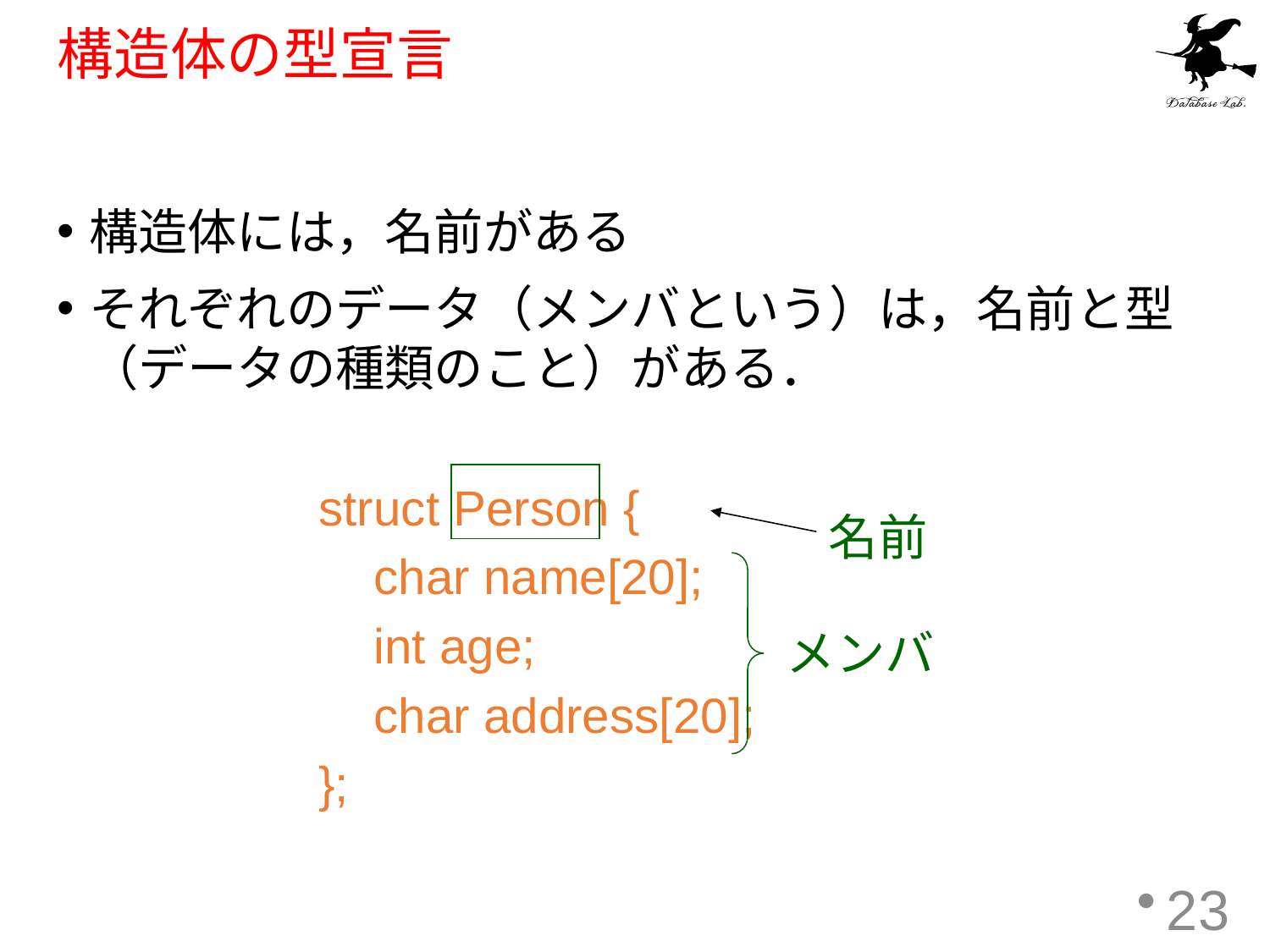

# 構造体の型宣言

構造体には，名前がある
それぞれのデータ（メンバという）は，名前と型（データの種類のこと）がある．

struct Person {
    char name[20];
    int age;
    char address[20];
};
名前

メンバ
23